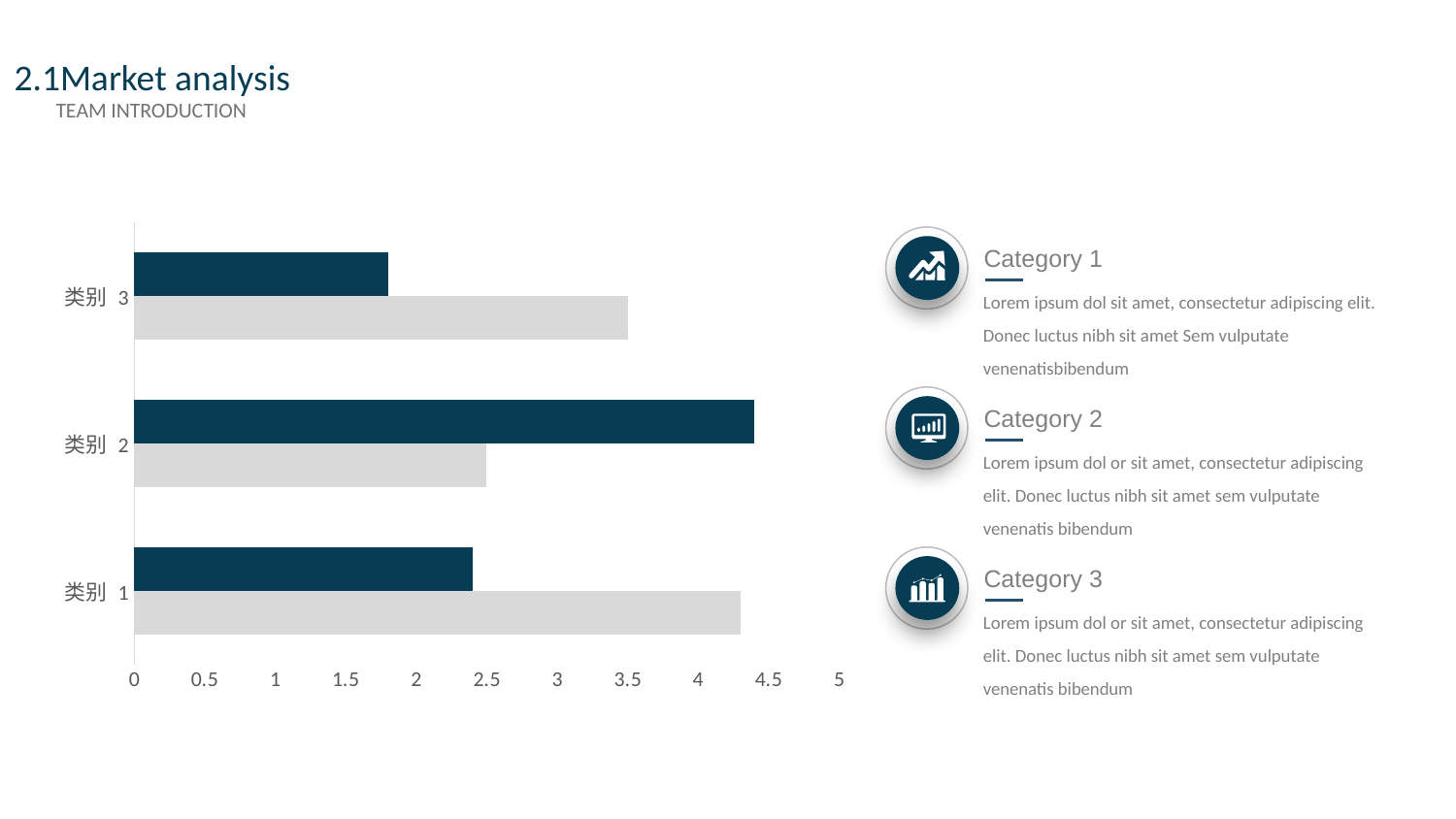

2.1Market analysis
TEAM INTRODUCTION

### Chart

| Category | 系列 1 | 系列 2 |
|---|---|---|
| 类别 1 | 4.3 | 2.4 |
| 类别 2 | 2.5 | 4.4 |
| 类别 3 | 3.5 | 1.8 |

Category 1

Lorem ipsum dol sit amet, consectetur adipiscing elit. Donec luctus nibh sit amet Sem vulputate venenatisbibendum

Category 2

Lorem ipsum dol or sit amet, consectetur adipiscing elit. Donec luctus nibh sit amet sem vulputate venenatis bibendum

Category 3

Lorem ipsum dol or sit amet, consectetur adipiscing elit. Donec luctus nibh sit amet sem vulputate venenatis bibendum